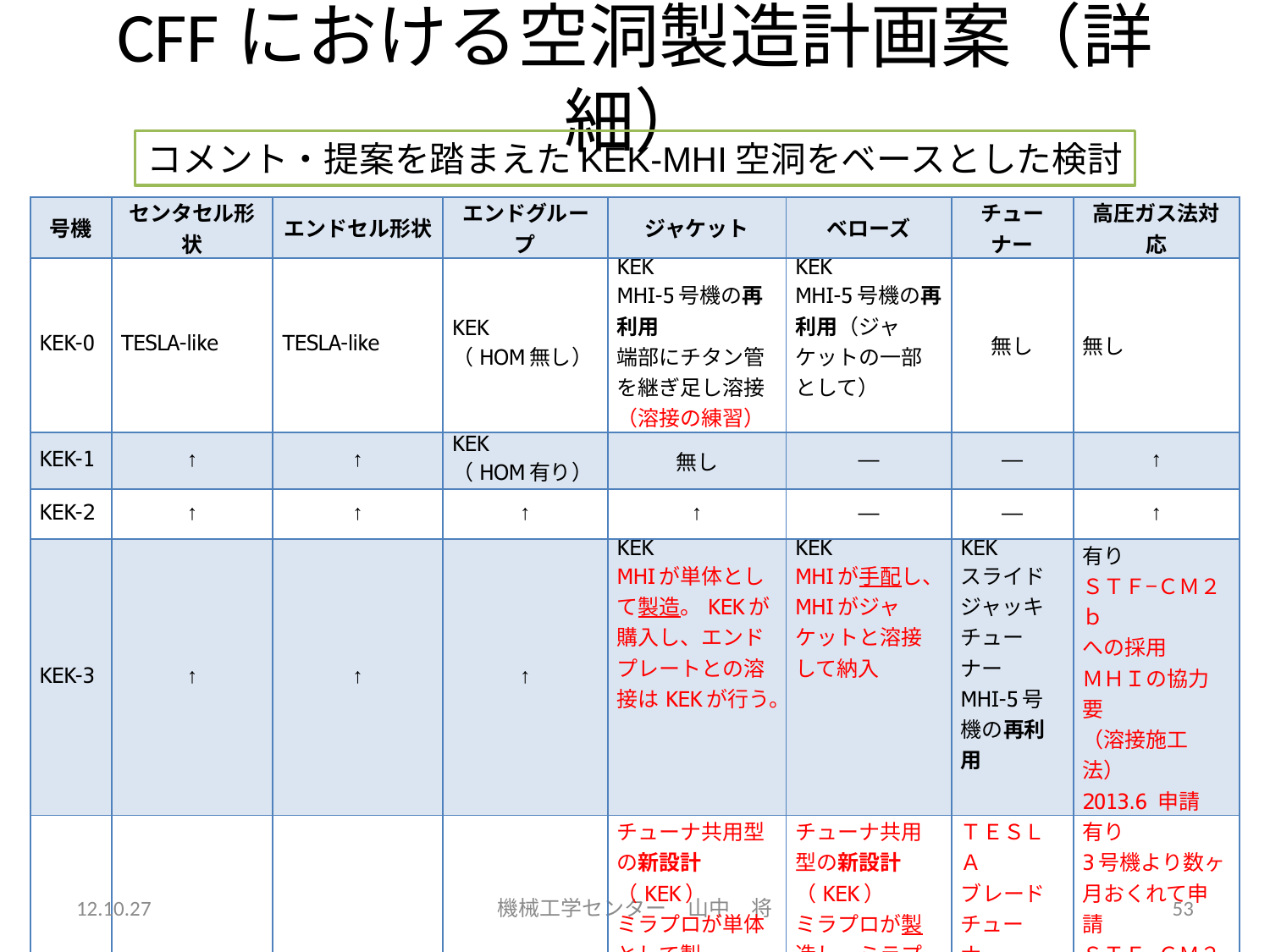

# CFFにおける空洞製造計画案（詳細）
コメント・提案を踏まえたKEK-MHI空洞をベースとした検討
| 号機 | センタセル形状 | エンドセル形状 | エンドグループ | ジャケット | ベローズ | チューナー | 高圧ガス法対応 |
| --- | --- | --- | --- | --- | --- | --- | --- |
| KEK-0 | TESLA-like | TESLA-like | KEK （HOM無し） | KEK MHI-5号機の再利用 端部にチタン管を継ぎ足し溶接 （溶接の練習） | KEK MHI-5号機の再利用（ジャケットの一部として） | 無し | 無し |
| KEK-1 | ↑ | ↑ | KEK （HOM有り） | 無し | ― | ― | ↑ |
| KEK-2 | ↑ | ↑ | ↑ | ↑ | ― | ― | ↑ |
| KEK-3 | ↑ | ↑ | ↑ | KEK MHIが単体として製造。KEKが購入し、エンドプレートとの溶接はKEKが行う。 | KEK MHIが手配し、MHIがジャケットと溶接して納入 | KEK スライドジャッキチューナー MHI-5号機の再利用 | 有り ＳＴＦ−ＣＭ２ｂ への採用 ＭＨＩの協力要 （溶接施工法） 2013.6 申請 |
| KEK-4 | ↑ | ↑ | ↑ | チューナ共用型の新設計（KEK） ミラプロが単体として製造。KEKが購入し、エンドプレートとの溶接はKEKが行う。 | チューナ共用型の新設計（KEK） ミラプロが製造し、ミラプロがジャケットと溶接して納入 | ＴＥＳＬＡ ブレードチューナー ＦＮＡＬより借用 | 有り 3号機より数ヶ月おくれて申請 ＳＴＦ−ＣＭ２ｂ への採用 ミラプロの協力要（溶接施工法） |
12.10.27
機械工学センター　山中　将
53